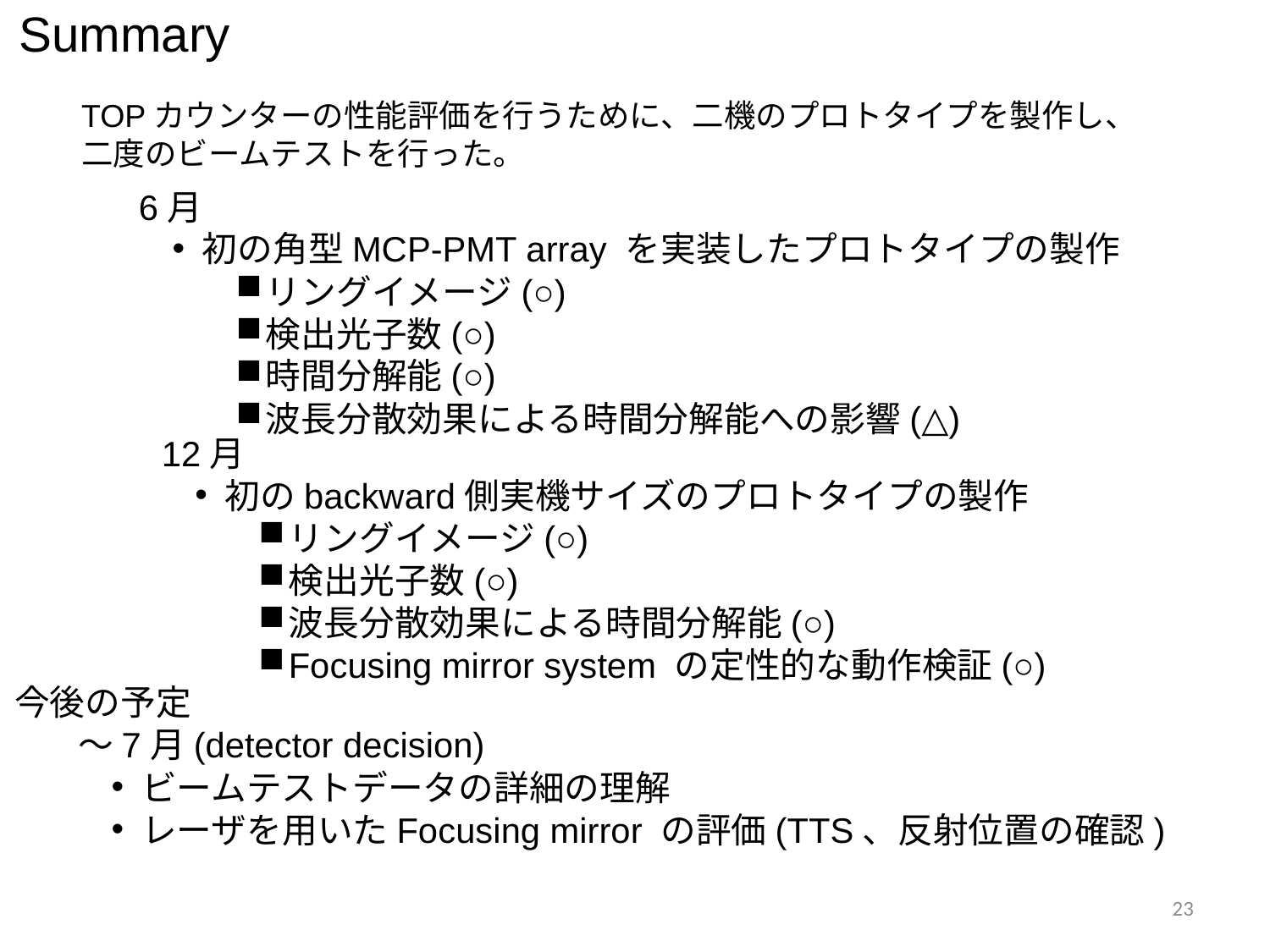

Summary
TOPカウンターの性能評価を行うために、二機のプロトタイプを製作し、
二度のビームテストを行った。
6月
初の角型MCP-PMT array を実装したプロトタイプの製作
リングイメージ(○)
検出光子数(○)
時間分解能(○)
波長分散効果による時間分解能への影響(△)
12月
初のbackward側実機サイズのプロトタイプの製作
リングイメージ(○)
検出光子数(○)
波長分散効果による時間分解能(○)
Focusing mirror system の定性的な動作検証(○)
今後の予定
～7月(detector decision)
ビームテストデータの詳細の理解
レーザを用いたFocusing mirror の評価(TTS、反射位置の確認)
23